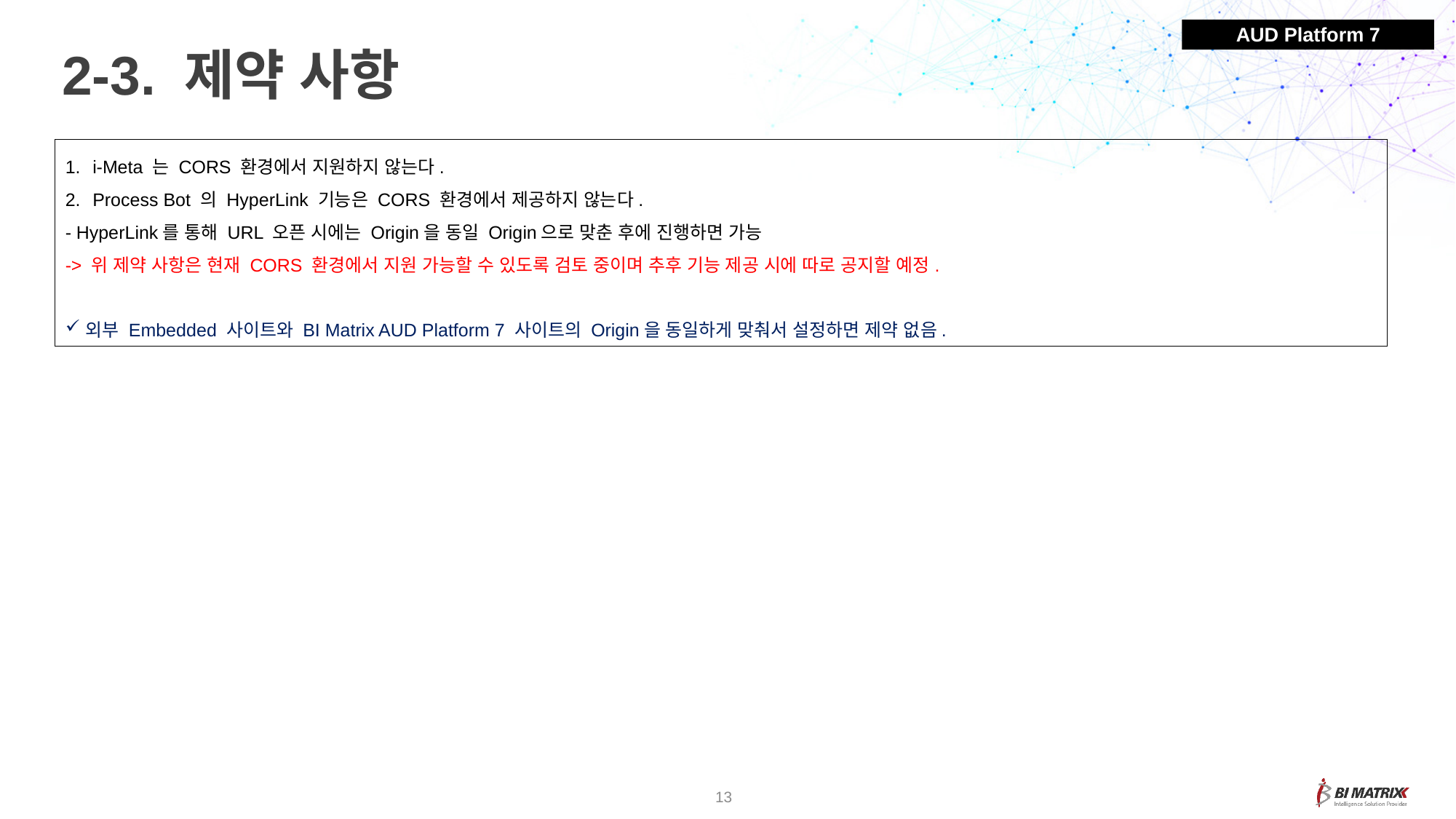

AUD Platform 7
2-3. 제약 사항

i-Meta 는 CORS 환경에서 지원하지 않는다.
Process Bot 의 HyperLink 기능은 CORS 환경에서 제공하지 않는다.
- HyperLink를 통해 URL 오픈 시에는 Origin을 동일 Origin으로 맞춘 후에 진행하면 가능
-> 위 제약 사항은 현재 CORS 환경에서 지원 가능할 수 있도록 검토 중이며 추후 기능 제공 시에 따로 공지할 예정.

외부 Embedded 사이트와 BI Matrix AUD Platform 7 사이트의 Origin을 동일하게 맞춰서 설정하면 제약 없음.
13